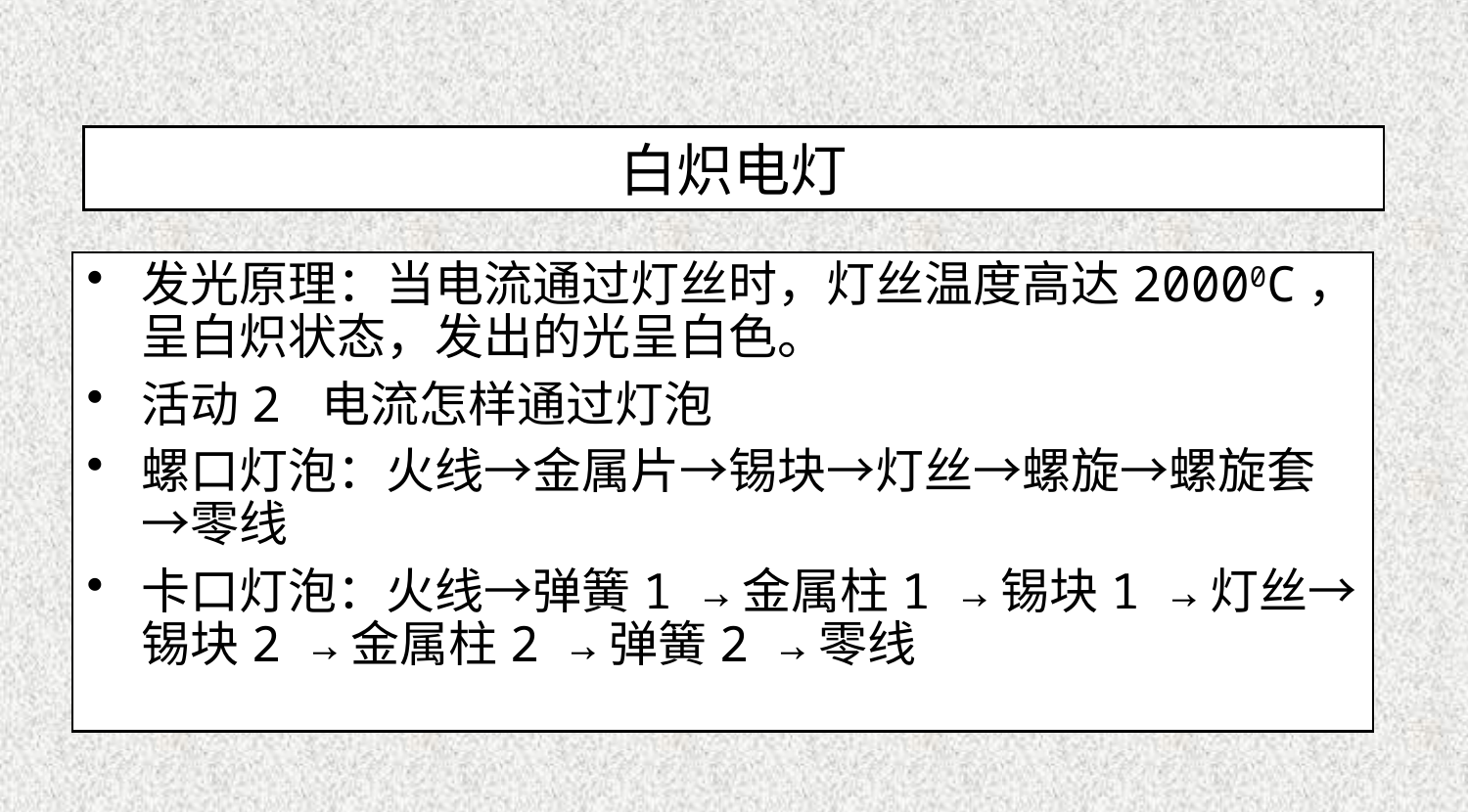

白炽电灯
发光原理：当电流通过灯丝时，灯丝温度高达20000C，呈白炽状态，发出的光呈白色。
活动2 电流怎样通过灯泡
螺口灯泡：火线→金属片→锡块→灯丝→螺旋→螺旋套→零线
卡口灯泡：火线→弹簧1 →金属柱1 →锡块1 →灯丝→锡块2 →金属柱2 →弹簧2 →零线